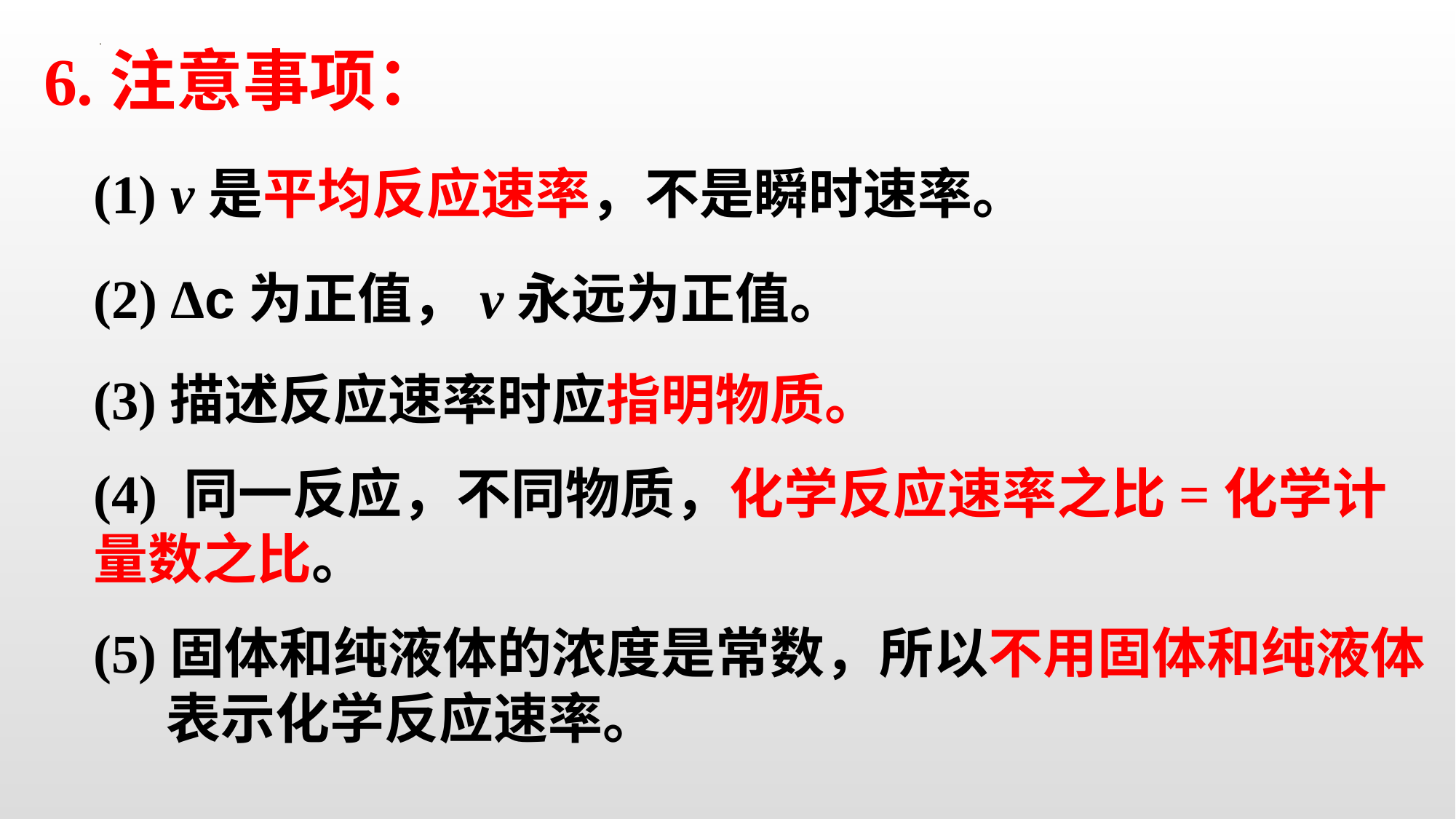

6.注意事项：
(1) v是平均反应速率，不是瞬时速率。
(2) Δc为正值，v永远为正值。
(3)描述反应速率时应指明物质。
(4) 同一反应，不同物质，化学反应速率之比=化学计量数之比。
(5)固体和纯液体的浓度是常数，所以不用固体和纯液体表示化学反应速率。